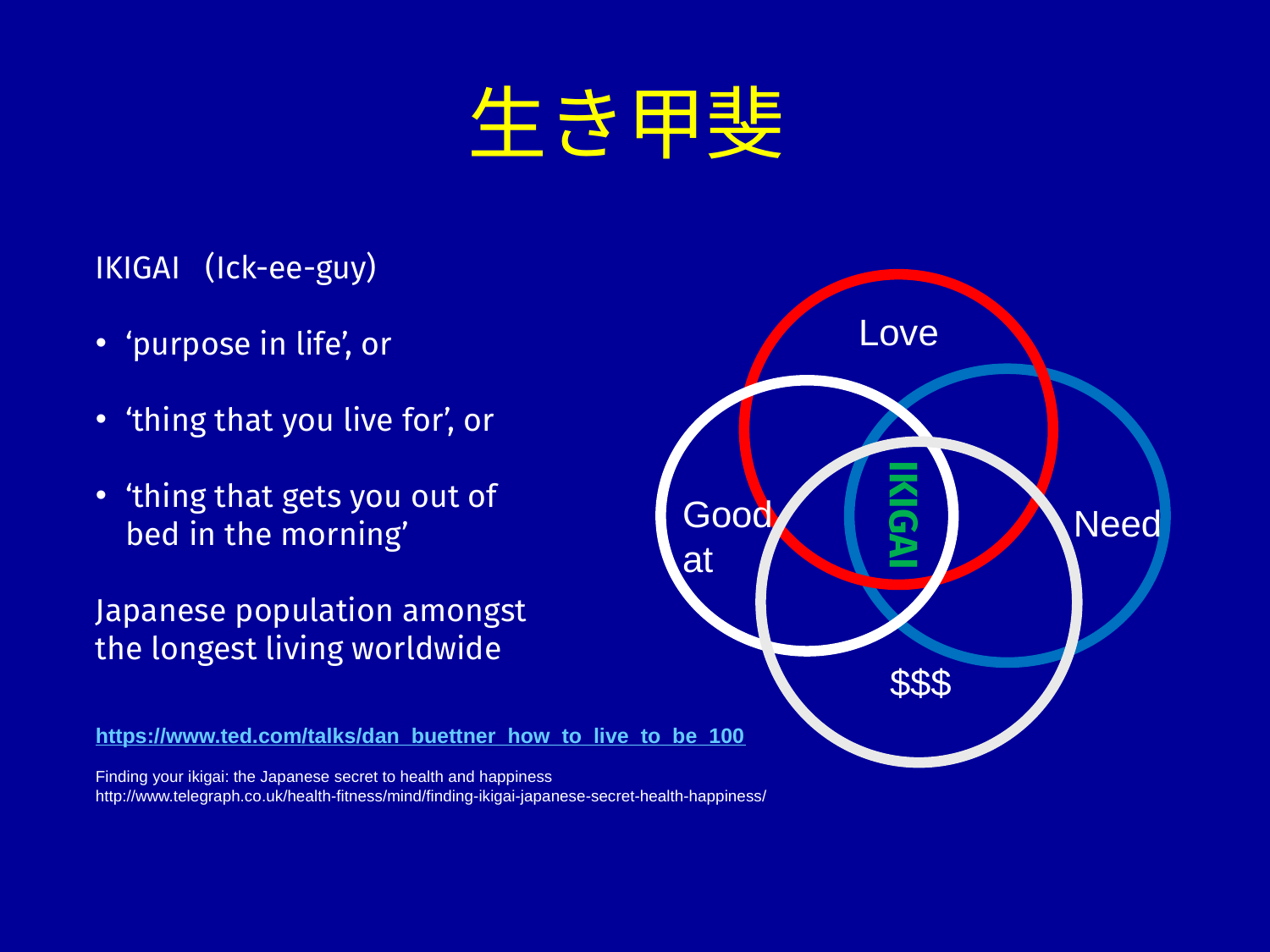

生き甲斐
IKIGAI   (Ick-ee-guy)

‘purpose in life’, or

‘thing that you live for’, or

‘thing that gets you out of bed in the morning’

Japanese population amongst the longest living worldwide

https://www.ted.com/talks/dan_buettner_how_to_live_to_be_100

Finding your ikigai: the Japanese secret to health and happiness
http://www.telegraph.co.uk/health-fitness/mind/finding-ikigai-japanese-secret-health-happiness/

Love

Need

Good at

$$$
IKIGAI